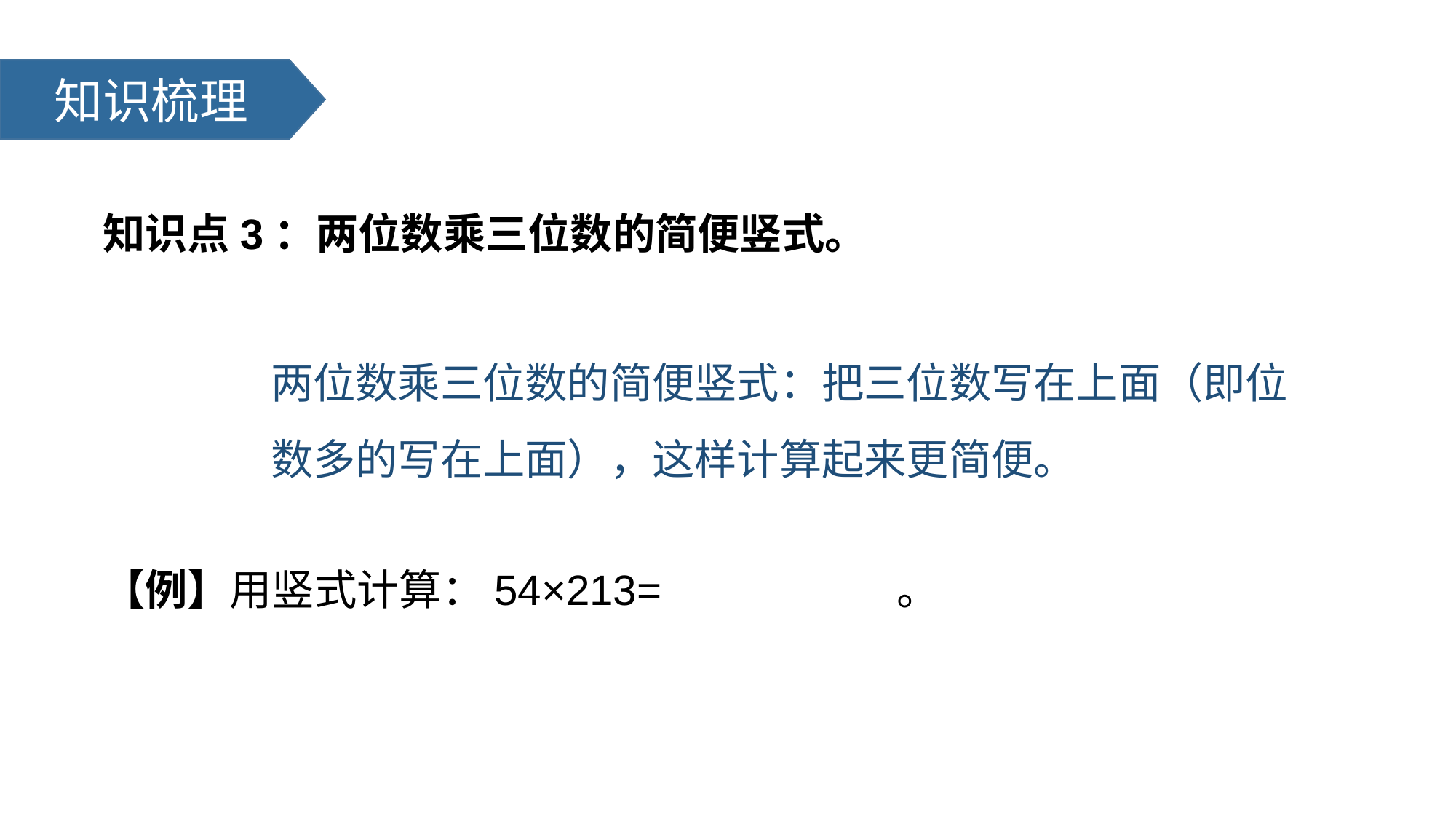

知识梳理
知识点3：两位数乘三位数的简便竖式。
两位数乘三位数的简便竖式：把三位数写在上面（即位数多的写在上面），这样计算起来更简便。
【例】用竖式计算：54×213=                   。